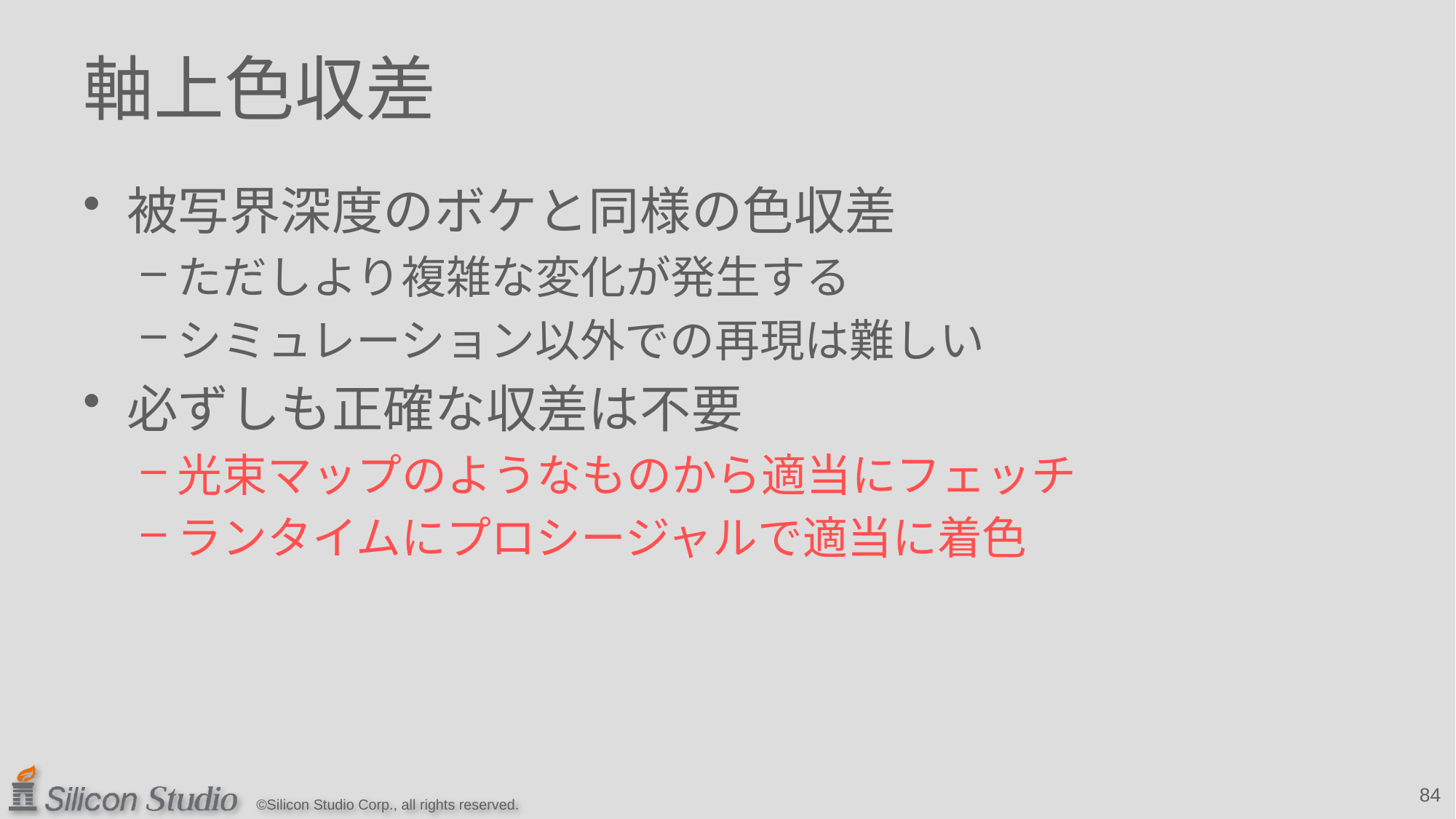

# 軸上色収差
被写界深度のボケと同様の色収差
ただしより複雑な変化が発生する
シミュレーション以外での再現は難しい
必ずしも正確な収差は不要
光束マップのようなものから適当にフェッチ
ランタイムにプロシージャルで適当に着色
84